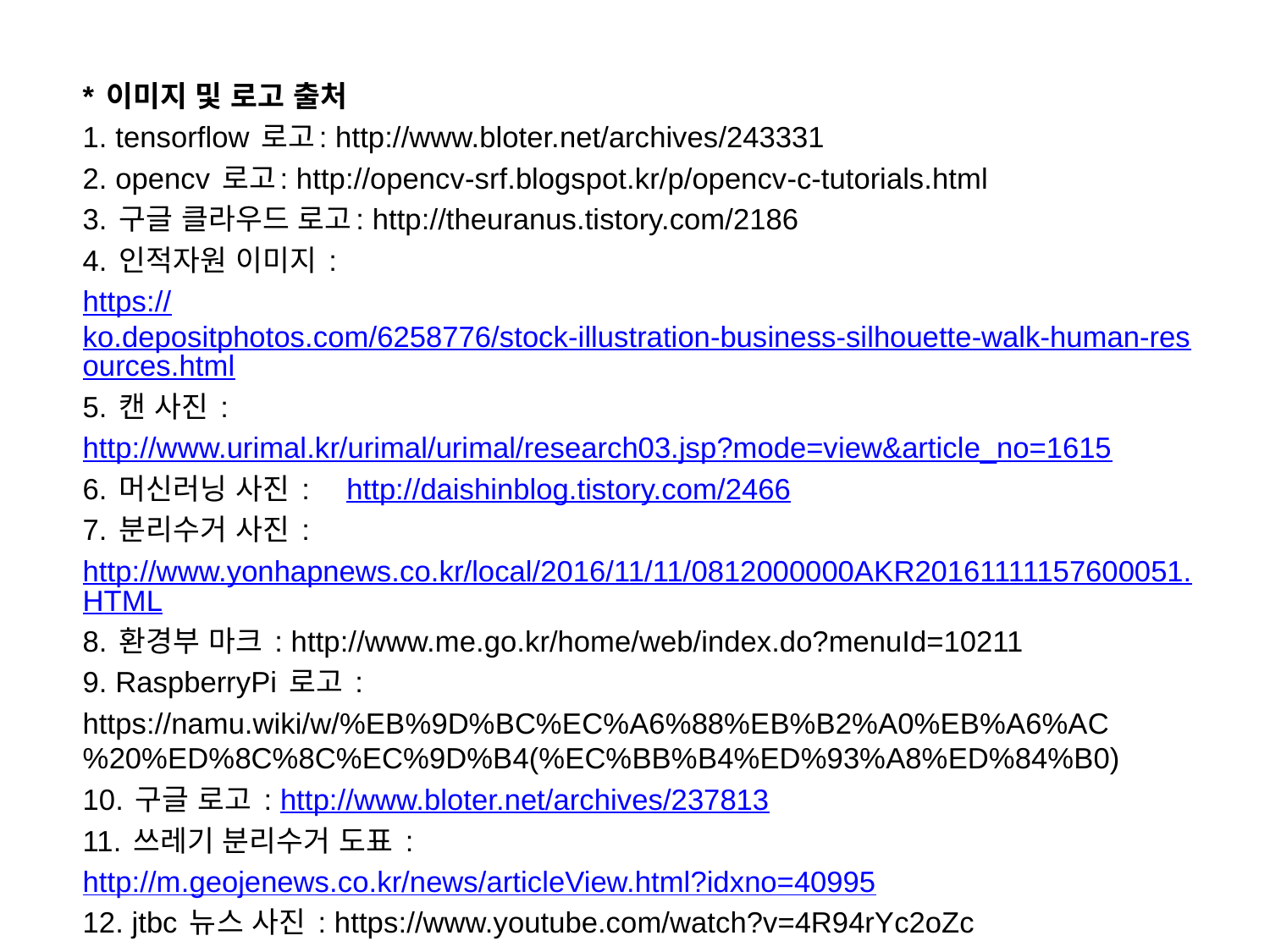

* 이미지 및 로고 출처
1. tensorflow 로고: http://www.bloter.net/archives/243331
2. opencv 로고: http://opencv-srf.blogspot.kr/p/opencv-c-tutorials.html
3. 구글 클라우드 로고: http://theuranus.tistory.com/2186
4. 인적자원 이미지 :
https://ko.depositphotos.com/6258776/stock-illustration-business-silhouette-walk-human-resources.html
5. 캔 사진 :
http://www.urimal.kr/urimal/urimal/research03.jsp?mode=view&article_no=1615
6. 머신러닝 사진 :　http://daishinblog.tistory.com/2466
7. 분리수거 사진 :
http://www.yonhapnews.co.kr/local/2016/11/11/0812000000AKR20161111157600051.HTML
8. 환경부 마크 : http://www.me.go.kr/home/web/index.do?menuId=10211
9. RaspberryPi 로고 :
https://namu.wiki/w/%EB%9D%BC%EC%A6%88%EB%B2%A0%EB%A6%AC%20%ED%8C%8C%EC%9D%B4(%EC%BB%B4%ED%93%A8%ED%84%B0)
10. 구글 로고 : http://www.bloter.net/archives/237813
11. 쓰레기 분리수거 도표 :
http://m.geojenews.co.kr/news/articleView.html?idxno=40995
12. jtbc 뉴스 사진 : https://www.youtube.com/watch?v=4R94rYc2oZc